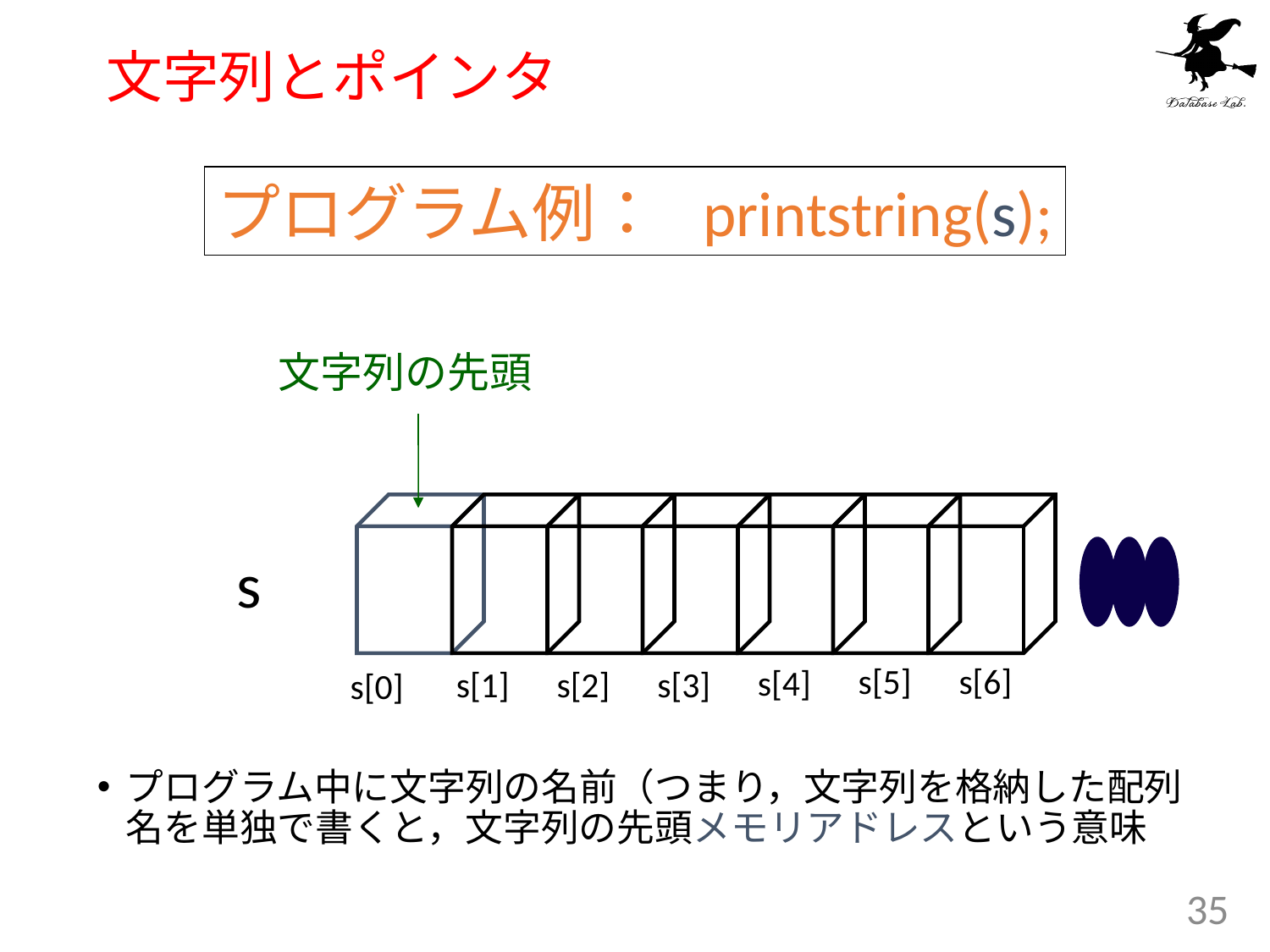

# 文字列とポインタ
プログラム例：  printstring(s);
文字列の先頭

s
s[5]
s[6]
s[4]
s[1]
s[2]
s[3]
s[0]
プログラム中に文字列の名前（つまり，文字列を格納した配列名を単独で書くと，文字列の先頭メモリアドレスという意味

35